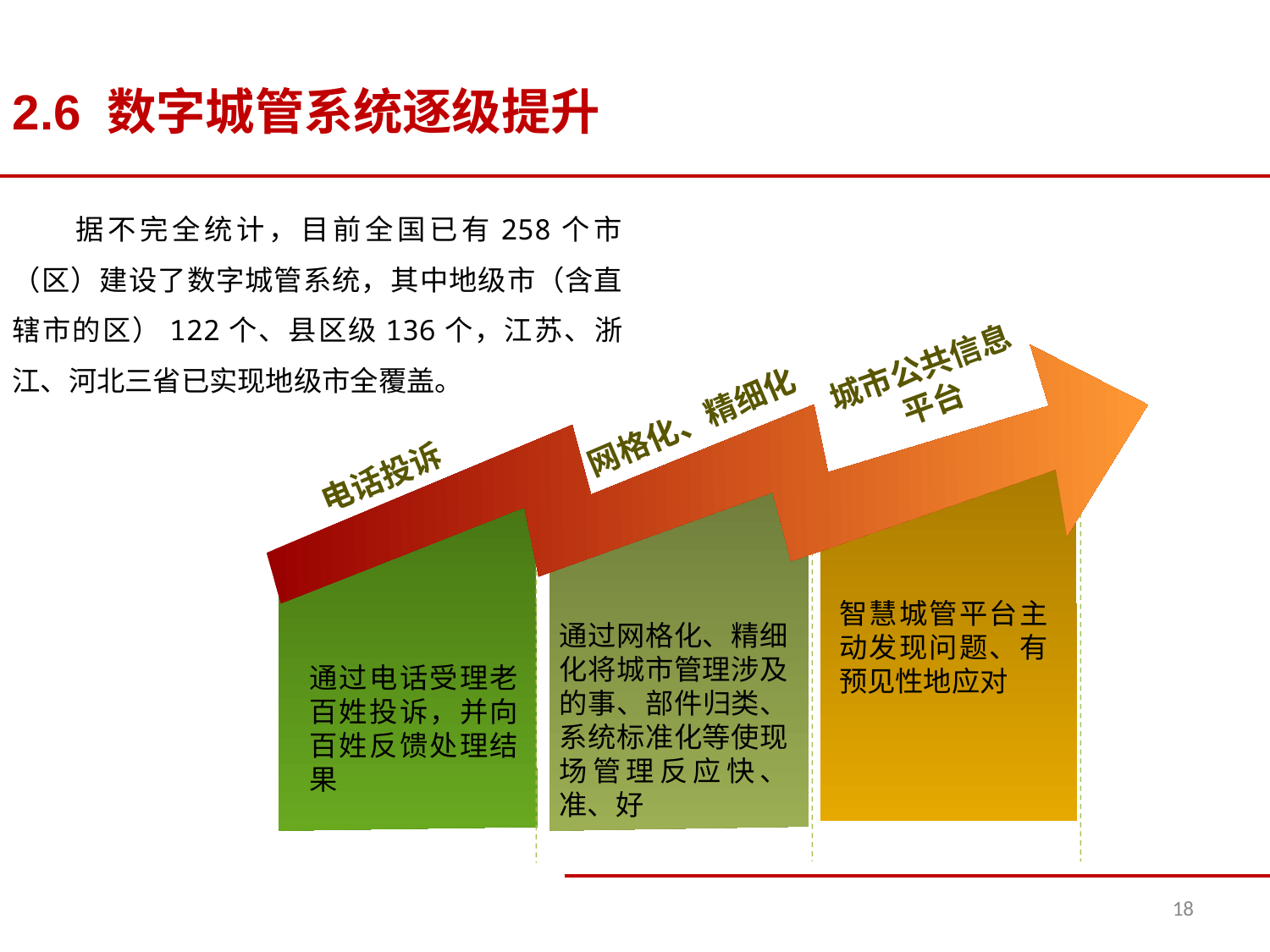

2.6 数字城管系统逐级提升
据不完全统计，目前全国已有258个市（区）建设了数字城管系统，其中地级市（含直辖市的区）122个、县区级136个，江苏、浙江、河北三省已实现地级市全覆盖。
城市公共信息平台

网格化、精细化

电话投诉

智慧城管平台主动发现问题、有预见性地应对
通过网格化、精细化将城市管理涉及的事、部件归类、系统标准化等使现场管理反应快、准、好
通过电话受理老百姓投诉，并向百姓反馈处理结果
18